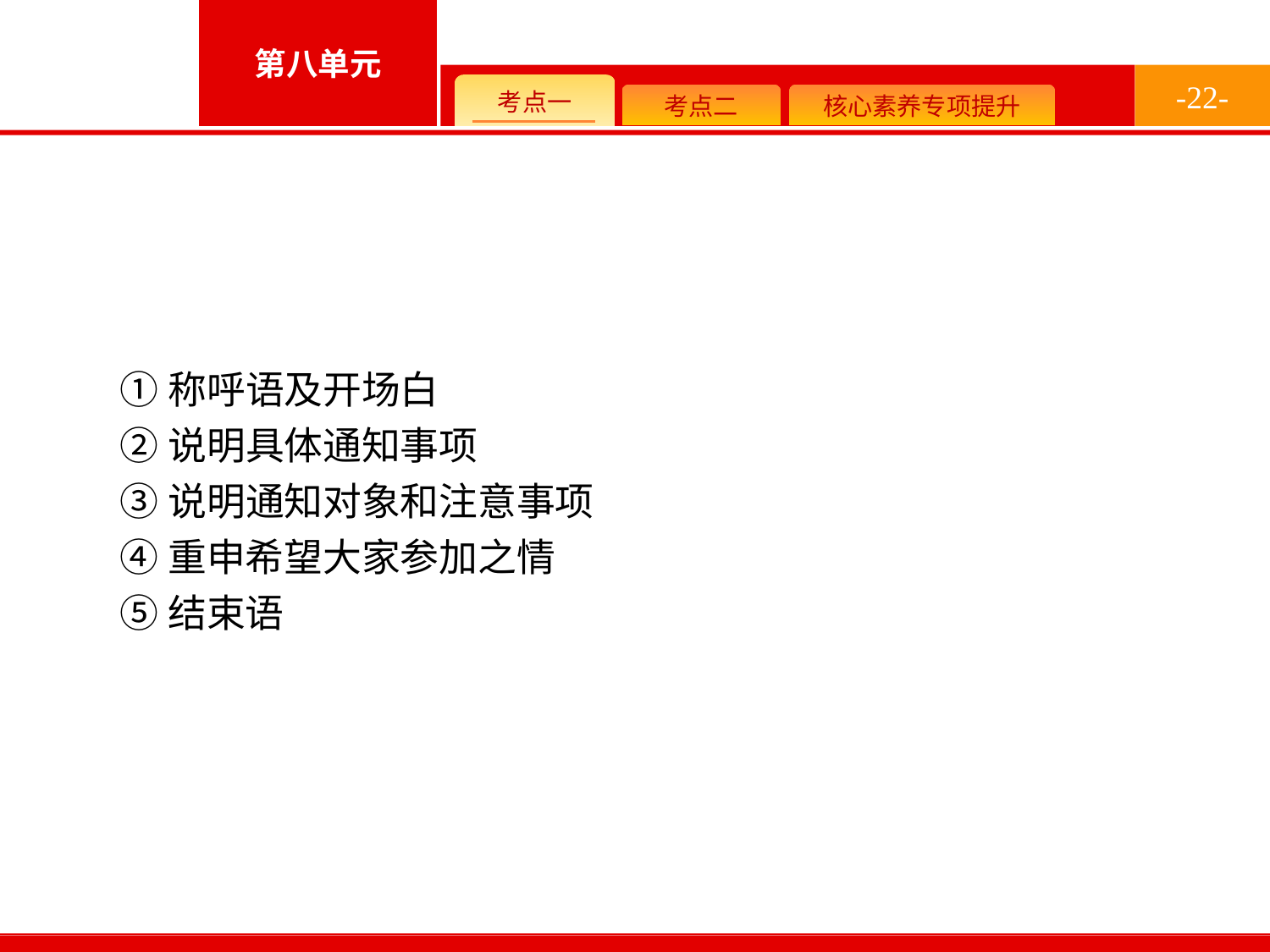

-22-
①称呼语及开场白
②说明具体通知事项
③说明通知对象和注意事项
④重申希望大家参加之情
⑤结束语